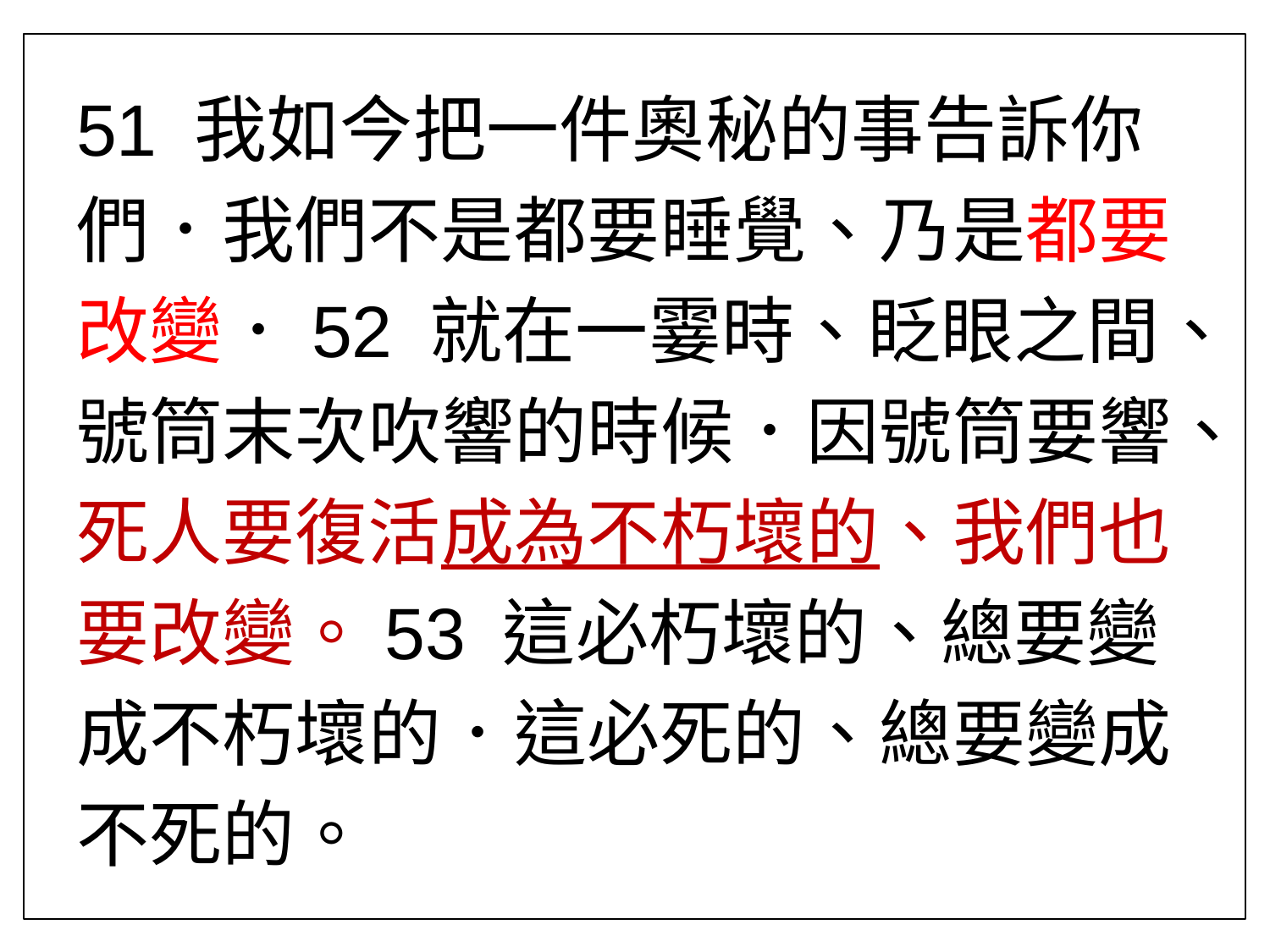

51 我如今把一件奧秘的事告訴你們．我們不是都要睡覺、乃是都要改變．52 就在一霎時、眨眼之間、號筒末次吹響的時候．因號筒要響、死人要復活成為不朽壞的、我們也要改變。53 這必朽壞的、總要變成不朽壞的．這必死的、總要變成不死的。